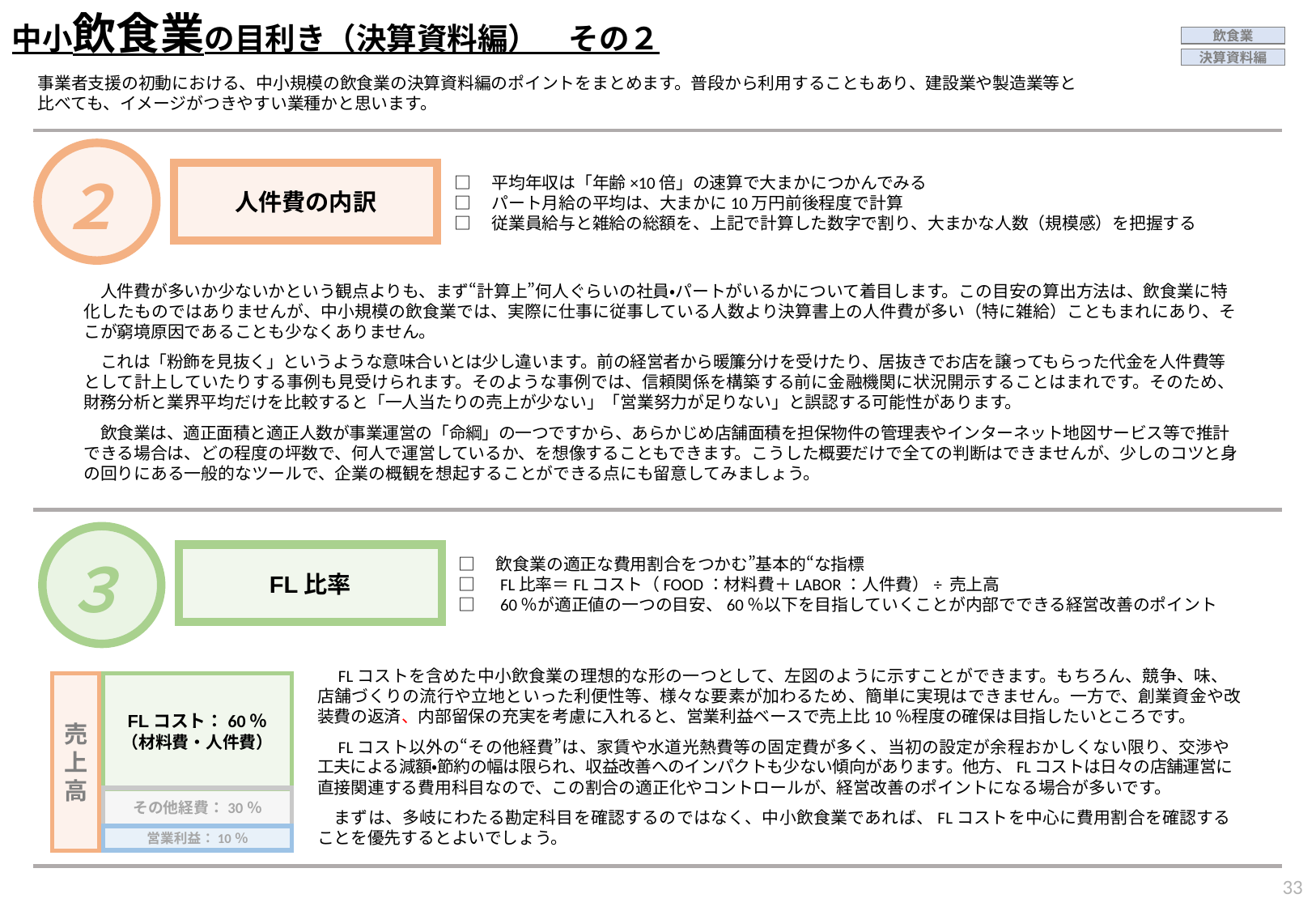

中小飲食業の目利き（決算資料編）　その２
飲食業
飲食業
決算資料編
事業者支援の初動における、中小規模の飲食業の決算資料編のポイントをまとめます。普段から利用することもあり、建設業や製造業等と
比べても、イメージがつきやすい業種かと思います。

２
人件費の内訳
□　平均年収は「年齢×10倍」の速算で大まかにつかんでみる
□　パート月給の平均は、大まかに10万円前後程度で計算
□　従業員給与と雑給の総額を、上記で計算した数字で割り、大まかな人数（規模感）を把握する
　人件費が多いか少ないかという観点よりも、まず“計算上”何人ぐらいの社員・パートがいるかについて着目します。この目安の算出方法は、飲食業に特化したものではありませんが、中小規模の飲食業では、実際に仕事に従事している人数より決算書上の人件費が多い（特に雑給）こともまれにあり、そこが窮境原因であることも少なくありません。
　これは「粉飾を見抜く」というような意味合いとは少し違います。前の経営者から暖簾分けを受けたり、居抜きでお店を譲ってもらった代金を人件費等として計上していたりする事例も見受けられます。そのような事例では、信頼関係を構築する前に金融機関に状況開示することはまれです。そのため、財務分析と業界平均だけを比較すると「一人当たりの売上が少ない」「営業努力が足りない」と誤認する可能性があります。
　飲食業は、適正面積と適正人数が事業運営の「命綱」の一つですから、あらかじめ店舗面積を担保物件の管理表やインターネット地図サービス等で推計できる場合は、どの程度の坪数で、何人で運営しているか、を想像することもできます。こうした概要だけで全ての判断はできませんが、少しのコツと身の回りにある一般的なツールで、企業の概観を想起することができる点にも留意してみましょう。

３
FL比率
□　飲食業の適正な費用割合をつかむ”基本的“な指標
□　FL比率＝FLコスト（FOOD：材料費＋LABOR：人件費）÷ 売上高
□　60％が適正値の一つの目安、60％以下を目指していくことが内部でできる経営改善のポイント
　FLコストを含めた中小飲食業の理想的な形の一つとして、左図のように示すことができます。もちろん、競争、味、店舗づくりの流行や立地といった利便性等、様々な要素が加わるため、簡単に実現はできません。一方で、創業資金や改装費の返済、内部留保の充実を考慮に入れると、営業利益ベースで売上比10％程度の確保は目指したいところです。
　FLコスト以外の“その他経費”は、家賃や水道光熱費等の固定費が多く、当初の設定が余程おかしくない限り、交渉や工夫による減額・節約の幅は限られ、収益改善へのインパクトも少ない傾向があります。他方、FLコストは日々の店舗運営に直接関連する費用科目なので、この割合の適正化やコントロールが、経営改善のポイントになる場合が多いです。
　まずは、多岐にわたる勘定科目を確認するのではなく、中小飲食業であれば、FLコストを中心に費用割合を確認することを優先するとよいでしょう。
売上高
FLコスト：60％
（材料費・人件費）
その他経費：30％
営業利益：10％
33